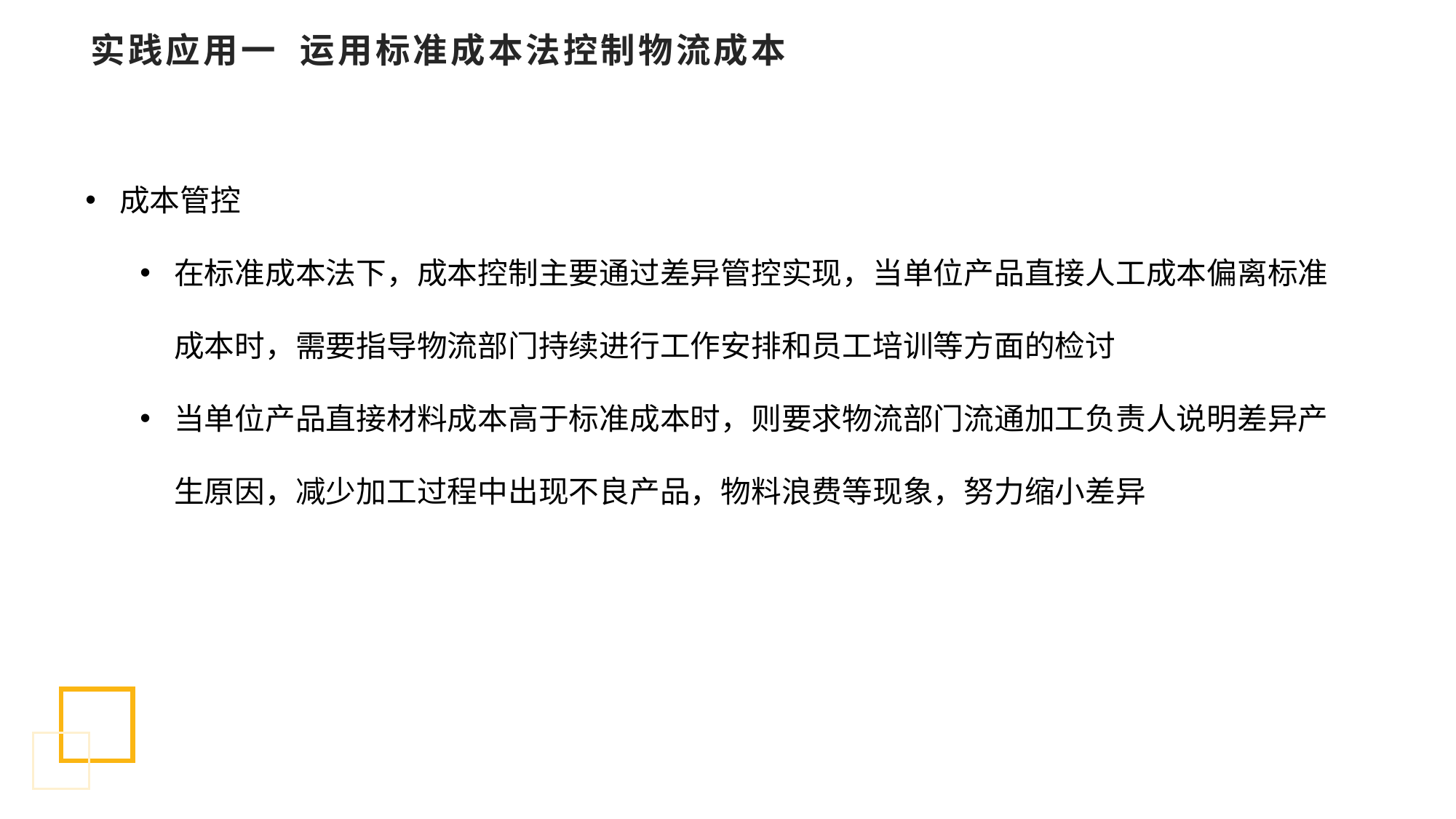

# 实践应用一  运用标准成本法控制物流成本
成本管控
在标准成本法下，成本控制主要通过差异管控实现，当单位产品直接人工成本偏离标准成本时，需要指导物流部门持续进行工作安排和员工培训等方面的检讨
当单位产品直接材料成本高于标准成本时，则要求物流部门流通加工负责人说明差异产生原因，减少加工过程中出现不良产品，物料浪费等现象，努力缩小差异